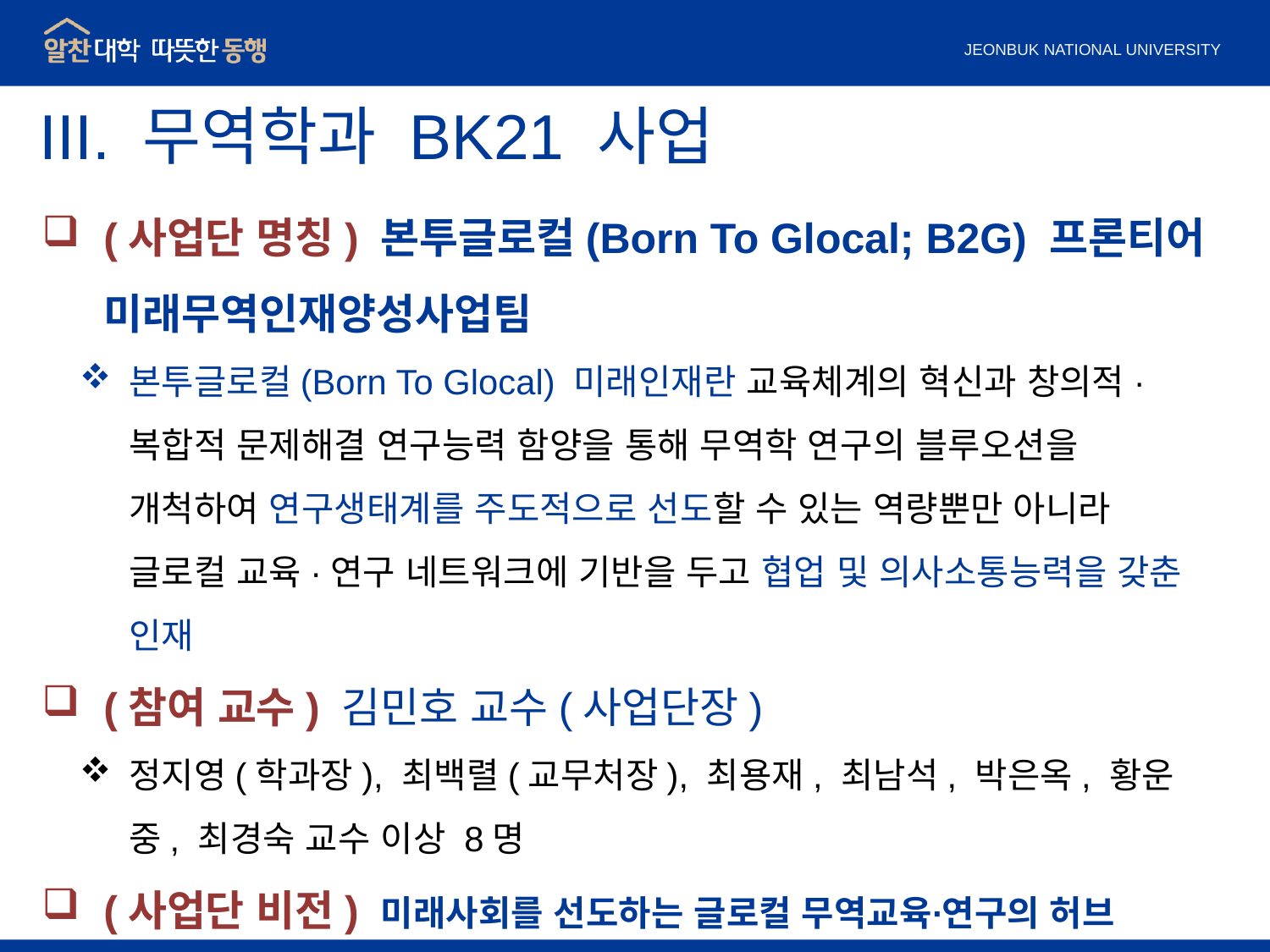

III. 무역학과 BK21 사업
(사업단 명칭) 본투글로컬(Born To Glocal; B2G) 프론티어 미래무역인재양성사업팀
본투글로컬(Born To Glocal) 미래인재란 교육체계의 혁신과 창의적·복합적 문제해결 연구능력 함양을 통해 무역학 연구의 블루오션을 개척하여 연구생태계를 주도적으로 선도할 수 있는 역량뿐만 아니라 글로컬 교육·연구 네트워크에 기반을 두고 협업 및 의사소통능력을 갖춘 인재
(참여 교수) 김민호 교수(사업단장)
정지영(학과장), 최백렬(교무처장), 최용재, 최남석, 박은옥, 황운중, 최경숙 교수 이상 8명
(사업단 비전) 미래사회를 선도하는 글로컬 무역교육∙연구의 허브